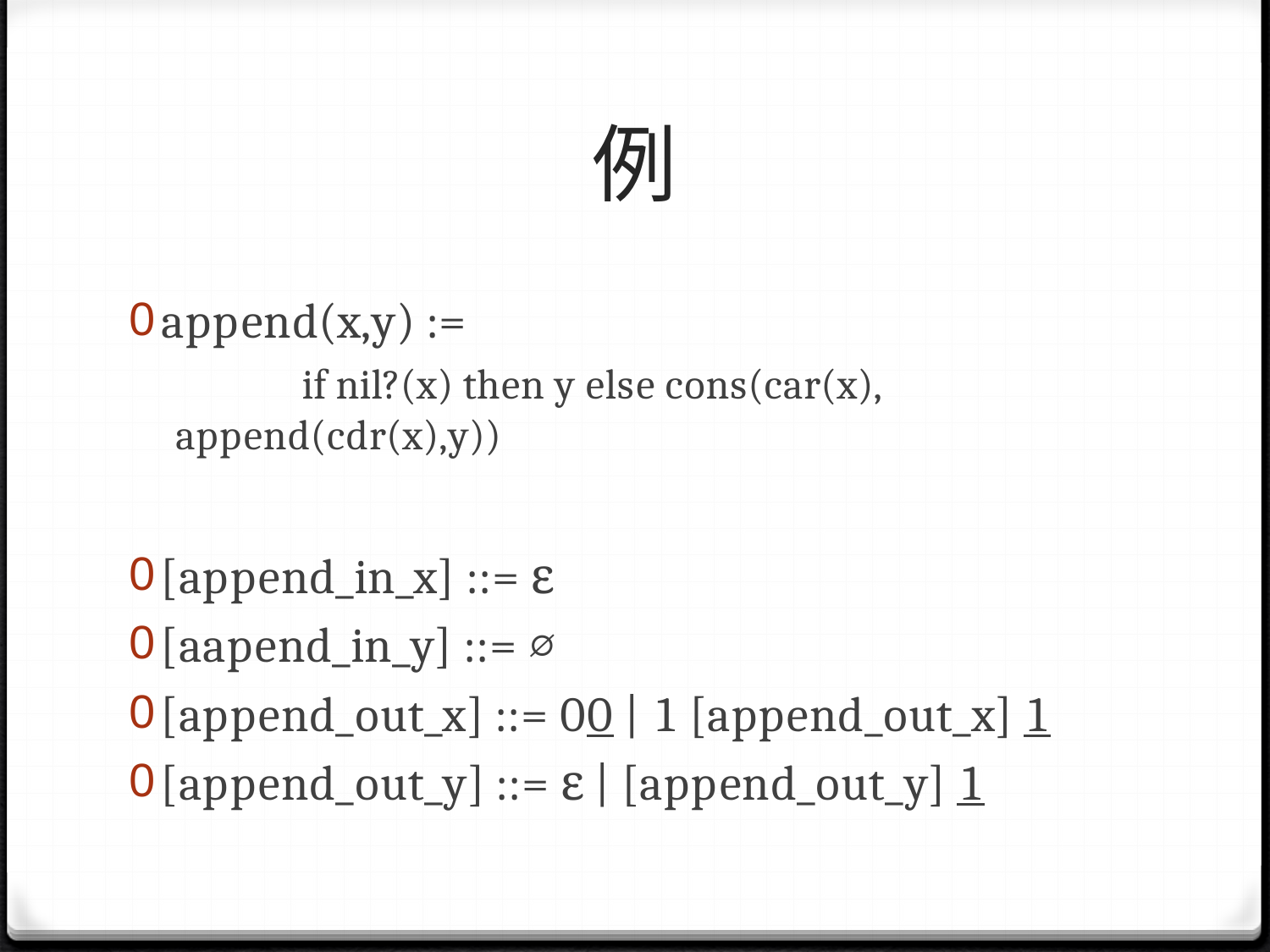

# 例
append(x,y) :=
	if nil?(x) then y else cons(car(x), append(cdr(x),y))

[append_in_x] ::= ε
[aapend_in_y] ::= ∅
[append_out_x] ::= 00 | 1 [append_out_x] 1
[append_out_y] ::= ε | [append_out_y] 1